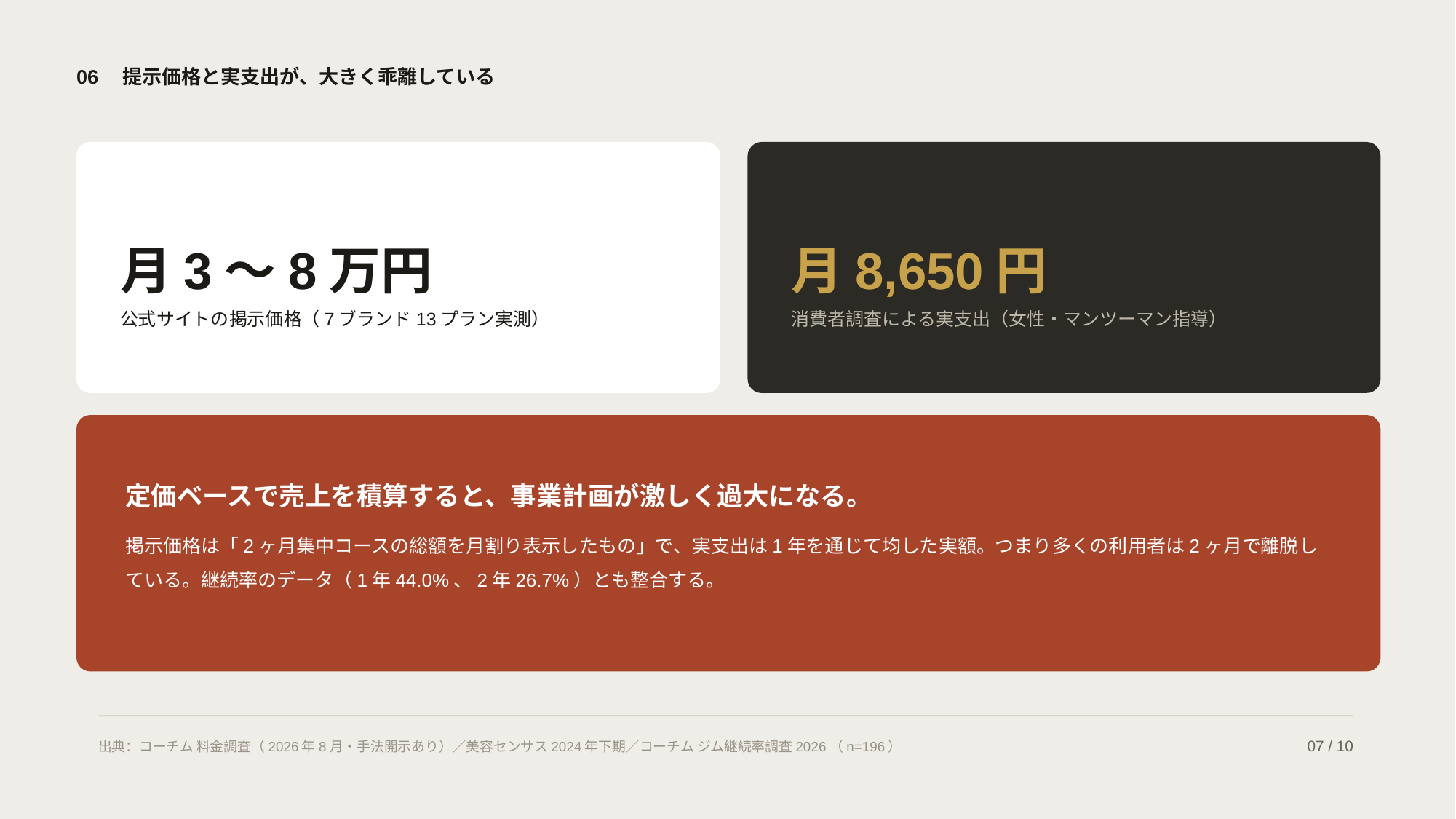

06　提示価格と実支出が、大きく乖離している

月3〜8万円
公式サイトの掲示価格（7ブランド13プラン実測）
月8,650円
消費者調査による実支出（女性・マンツーマン指導）

定価ベースで売上を積算すると、事業計画が激しく過大になる。
掲示価格は「2ヶ月集中コースの総額を月割り表示したもの」で、実支出は1年を通じて均した実額。つまり多くの利用者は2ヶ月で離脱している。継続率のデータ（1年44.0%、2年26.7%）とも整合する。

出典：コーチム 料金調査（2026年8月・手法開示あり）／美容センサス2024年下期／コーチム ジム継続率調査2026（n=196）
07 / 10